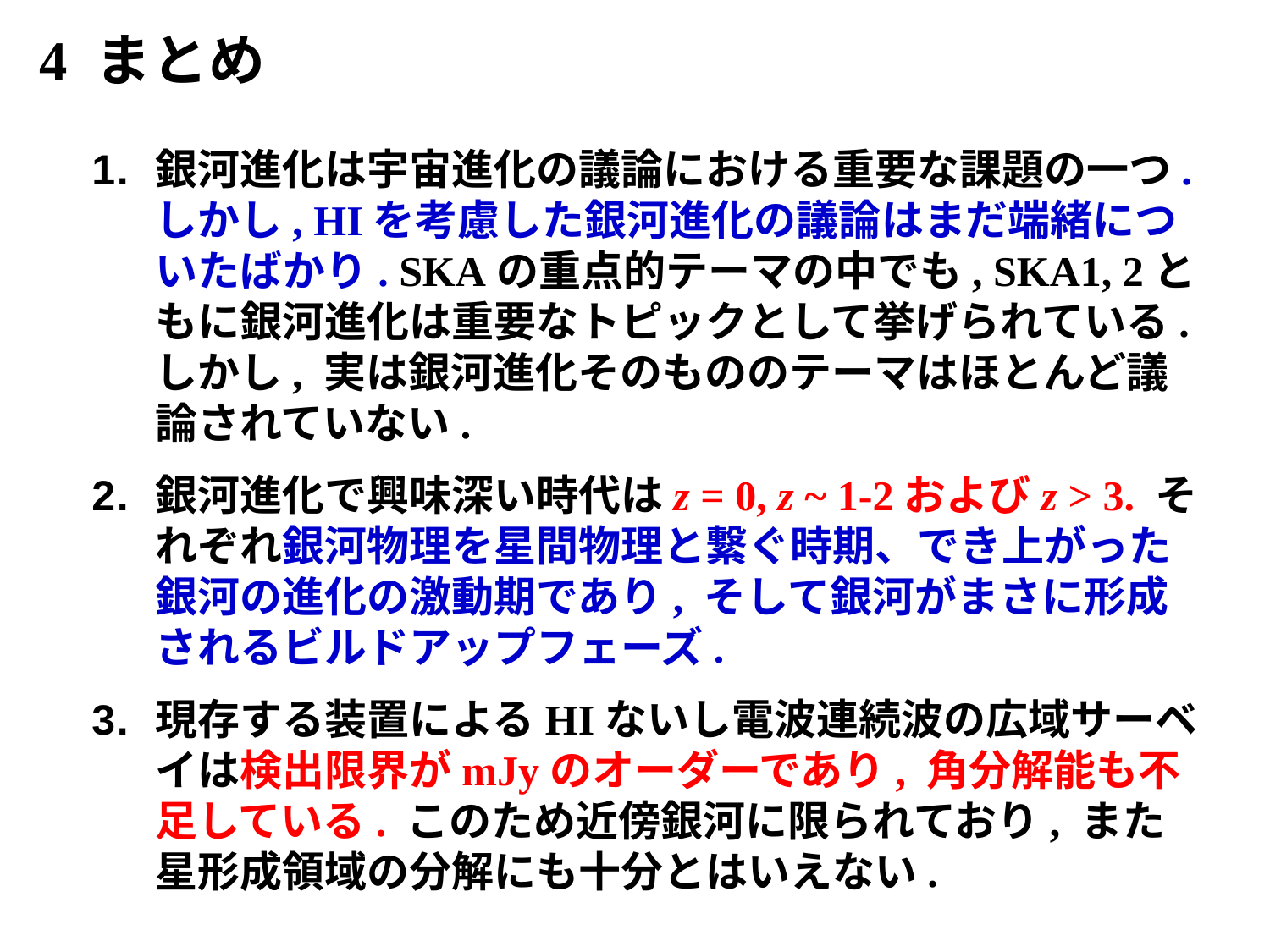

4 まとめ
銀河進化は宇宙進化の議論における重要な課題の一つ. しかし, HIを考慮した銀河進化の議論はまだ端緒についたばかり. SKAの重点的テーマの中でも, SKA1, 2ともに銀河進化は重要なトピックとして挙げられている. しかし, 実は銀河進化そのもののテーマはほとんど議論されていない.
銀河進化で興味深い時代はz = 0, z ~ 1-2およびz > 3. それぞれ銀河物理を星間物理と繋ぐ時期、でき上がった銀河の進化の激動期であり, そして銀河がまさに形成されるビルドアップフェーズ.
現存する装置によるHIないし電波連続波の広域サーベイは検出限界がmJyのオーダーであり, 角分解能も不足している. このため近傍銀河に限られており, また星形成領域の分解にも十分とはいえない.